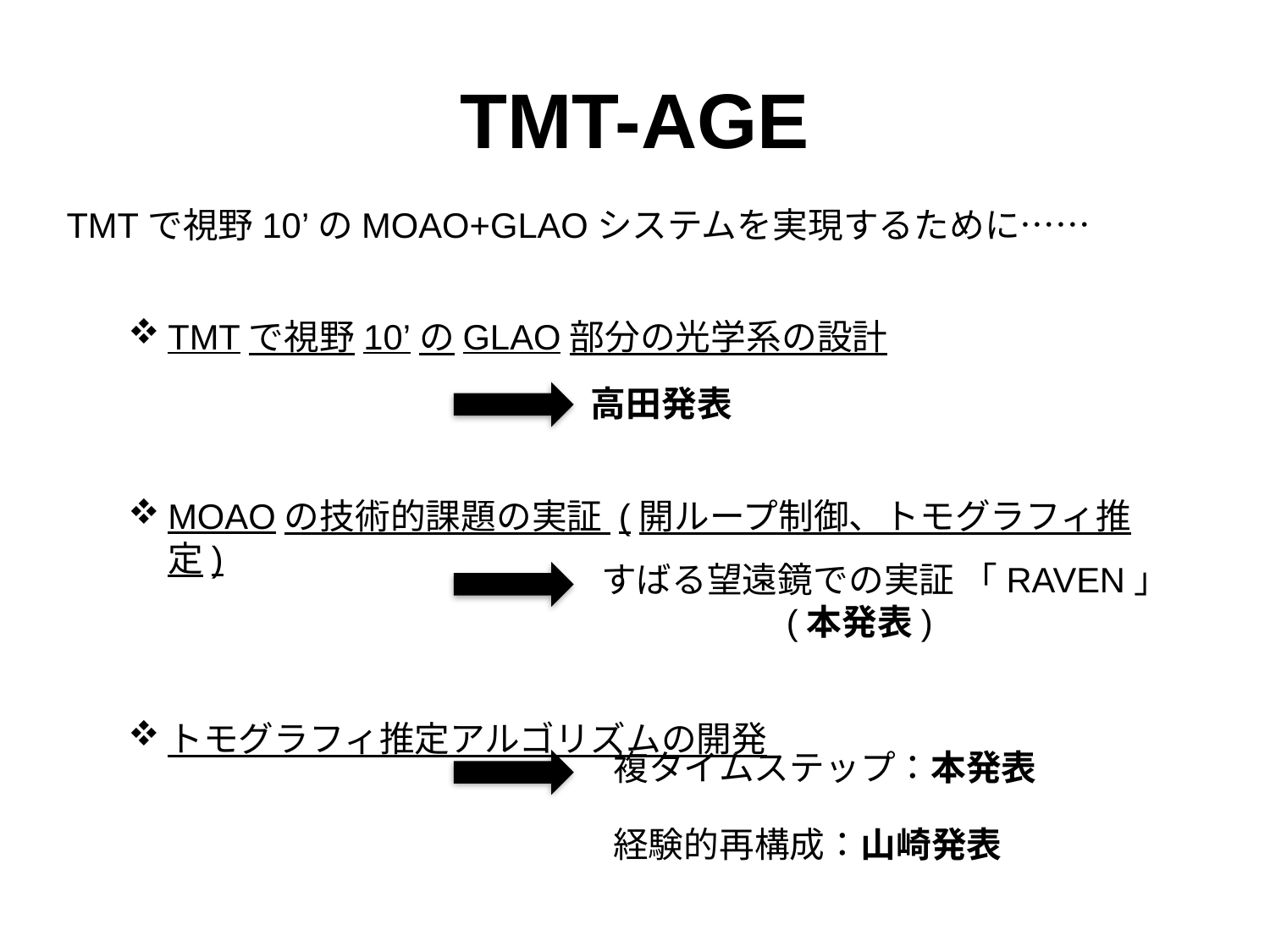

# TMT-AGE
TMTで視野10’のMOAO+GLAOシステムを実現するために……
TMTで視野10’のGLAO部分の光学系の設計

MOAOの技術的課題の実証 (開ループ制御、トモグラフィ推定)

トモグラフィ推定アルゴリズムの開発
高田発表

すばる望遠鏡での実証 「RAVEN」
　　　　　(本発表)

複タイムステップ：本発表

経験的再構成：山崎発表